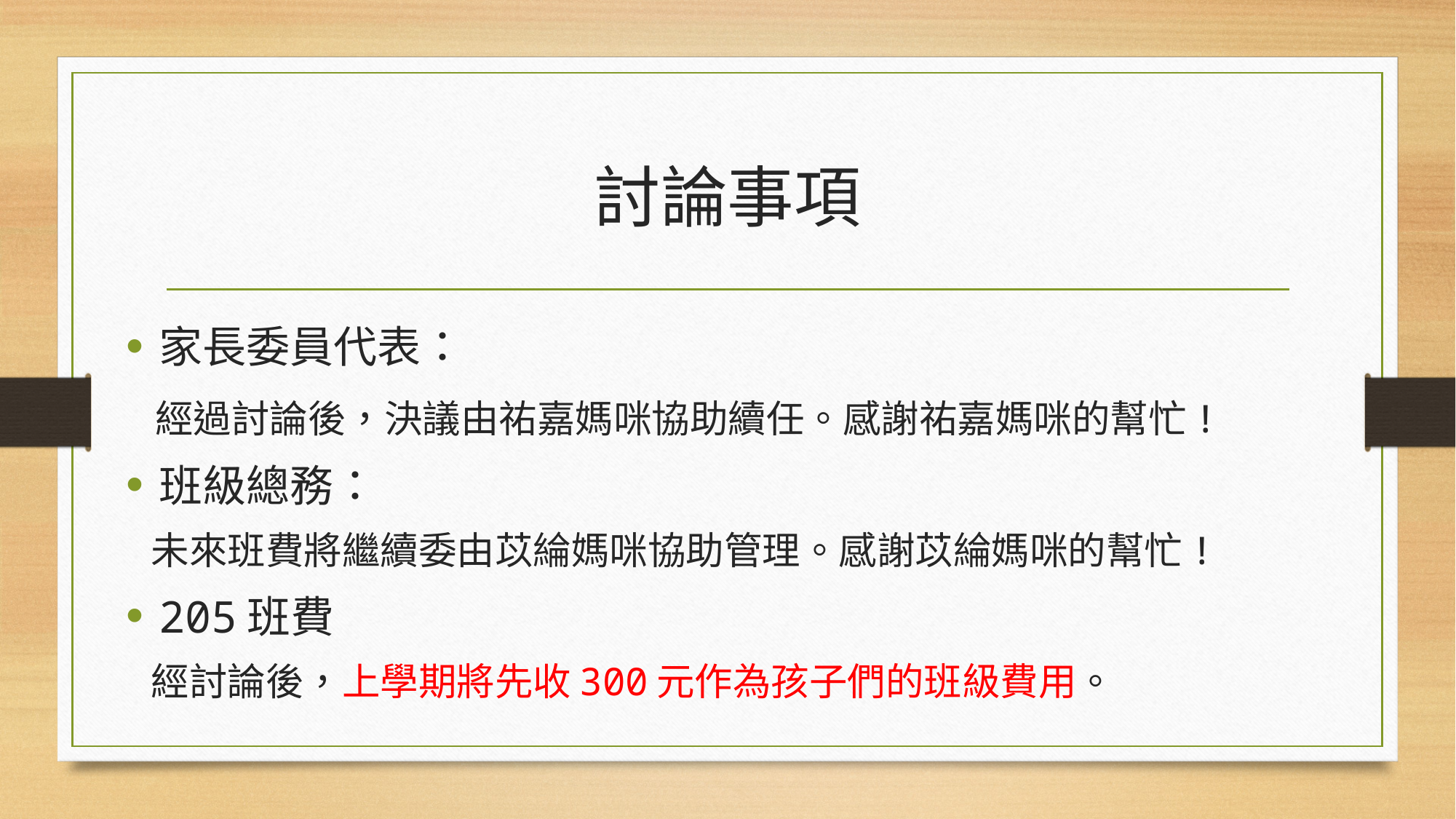

# 討論事項
家長委員代表：
  經過討論後，決議由祐嘉媽咪協助續任。感謝祐嘉媽咪的幫忙!
班級總務：
  未來班費將繼續委由苡綸媽咪協助管理。感謝苡綸媽咪的幫忙!
205班費
  經討論後，上學期將先收300元作為孩子們的班級費用。